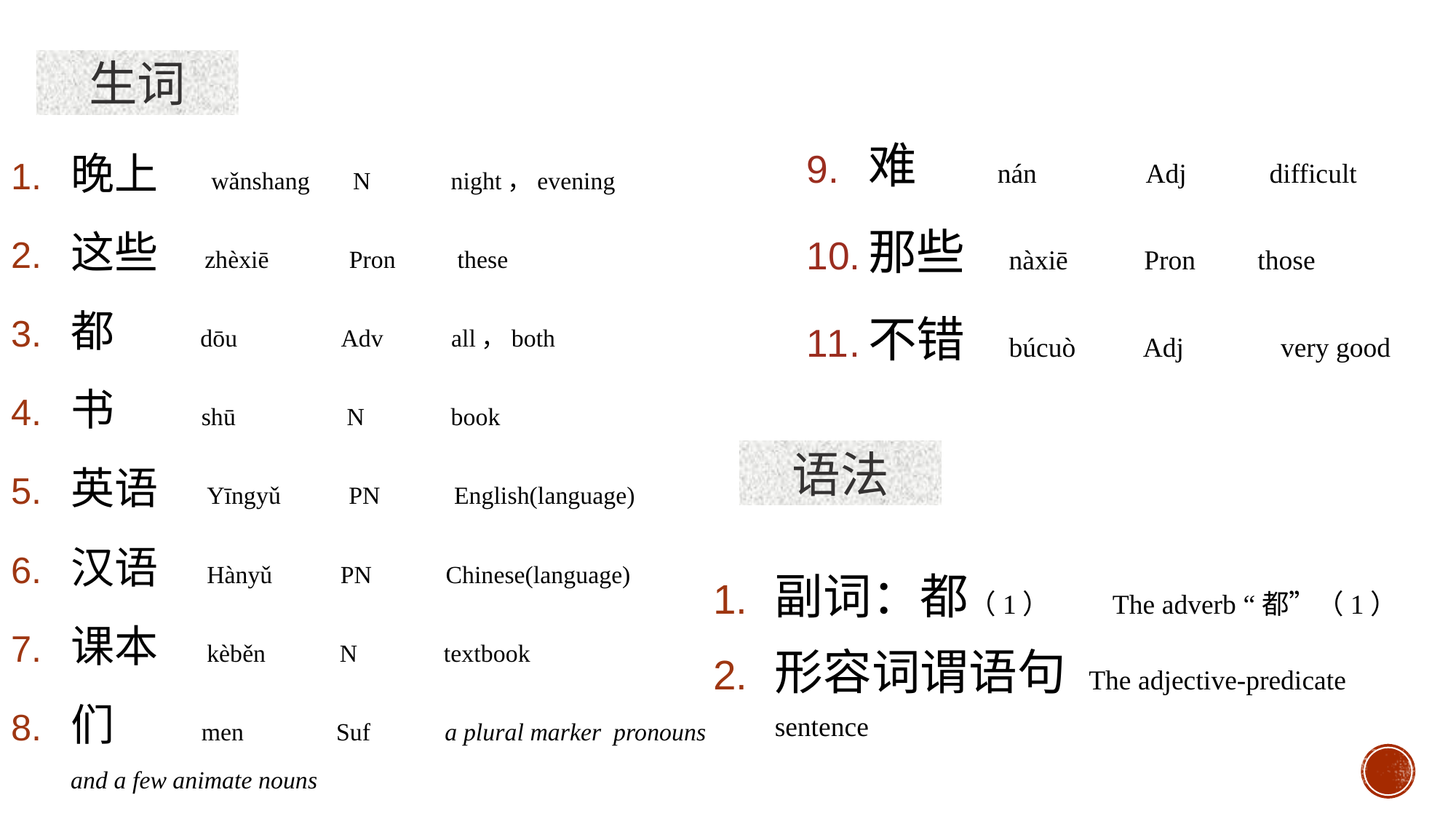

生词
难            nán                Adj            difficult
那些      nàxiē           Pron         those
不错      búcuò          Adj              very good
晚上        wǎnshang       N             night，evening
这些      zhèxiē             Pron          these
都              dōu                 Adv           all，both
书               shū                  N              book
英语        Yīngyǔ           PN            English(language)
汉语        Hànyǔ           PN            Chinese(language)
课本        kèběn            N              textbook
们               men               Suf            a plural marker  pronouns and a few animate nouns

语法
副词：都（1）         The adverb “都”（1）
形容词谓语句 The adjective-predicate sentence